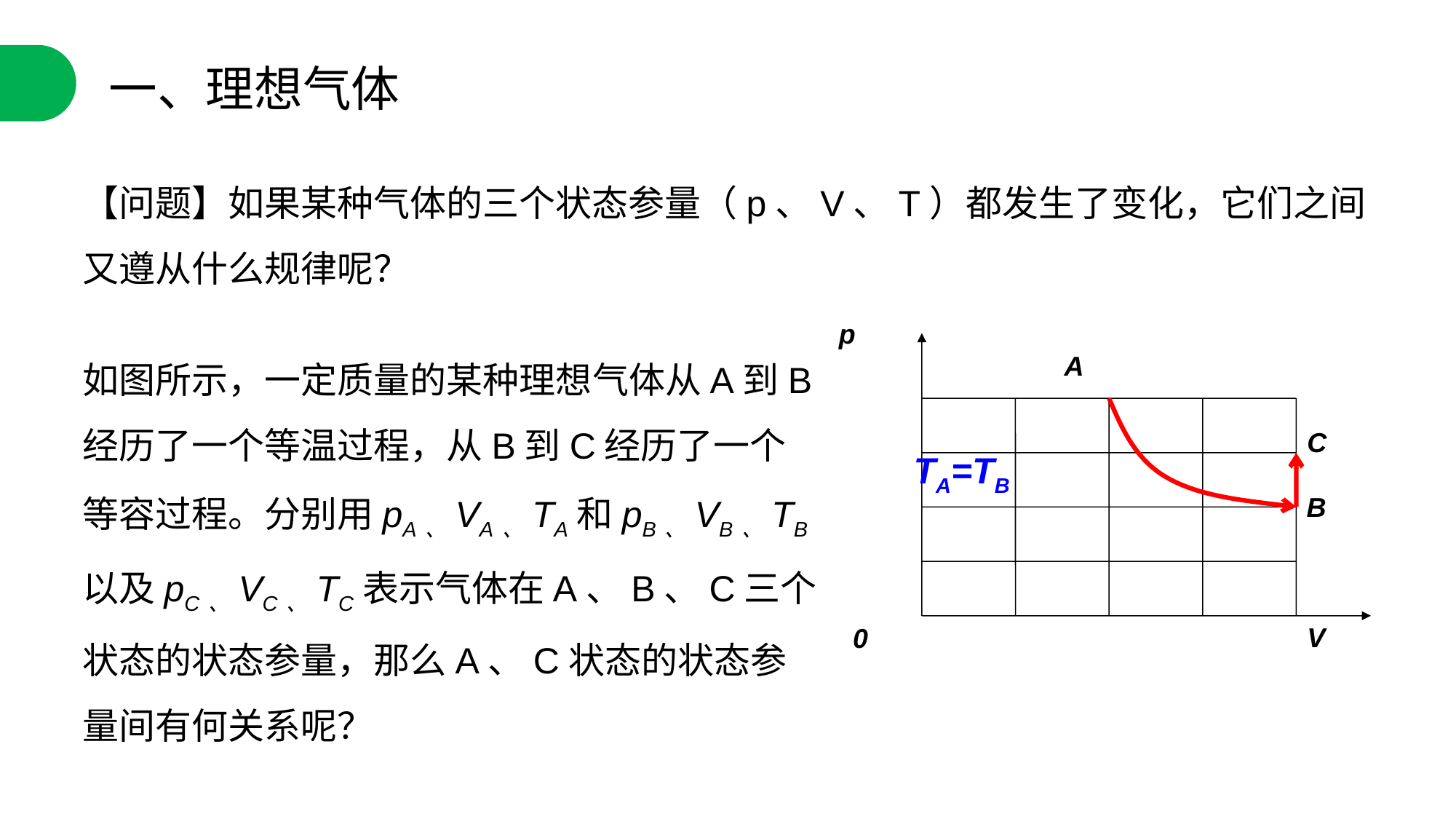

一、理想气体
【问题】如果某种气体的三个状态参量（p、V、T）都发生了变化，它们之间又遵从什么规律呢？
p

V
0

A

C

B
TA=TB
如图所示，一定质量的某种理想气体从A到B经历了一个等温过程，从B到C经历了一个等容过程。分别用pA、VA、TA和pB、VB、TB以及pC、VC、TC表示气体在A、B、C三个状态的状态参量，那么A、C状态的状态参量间有何关系呢？